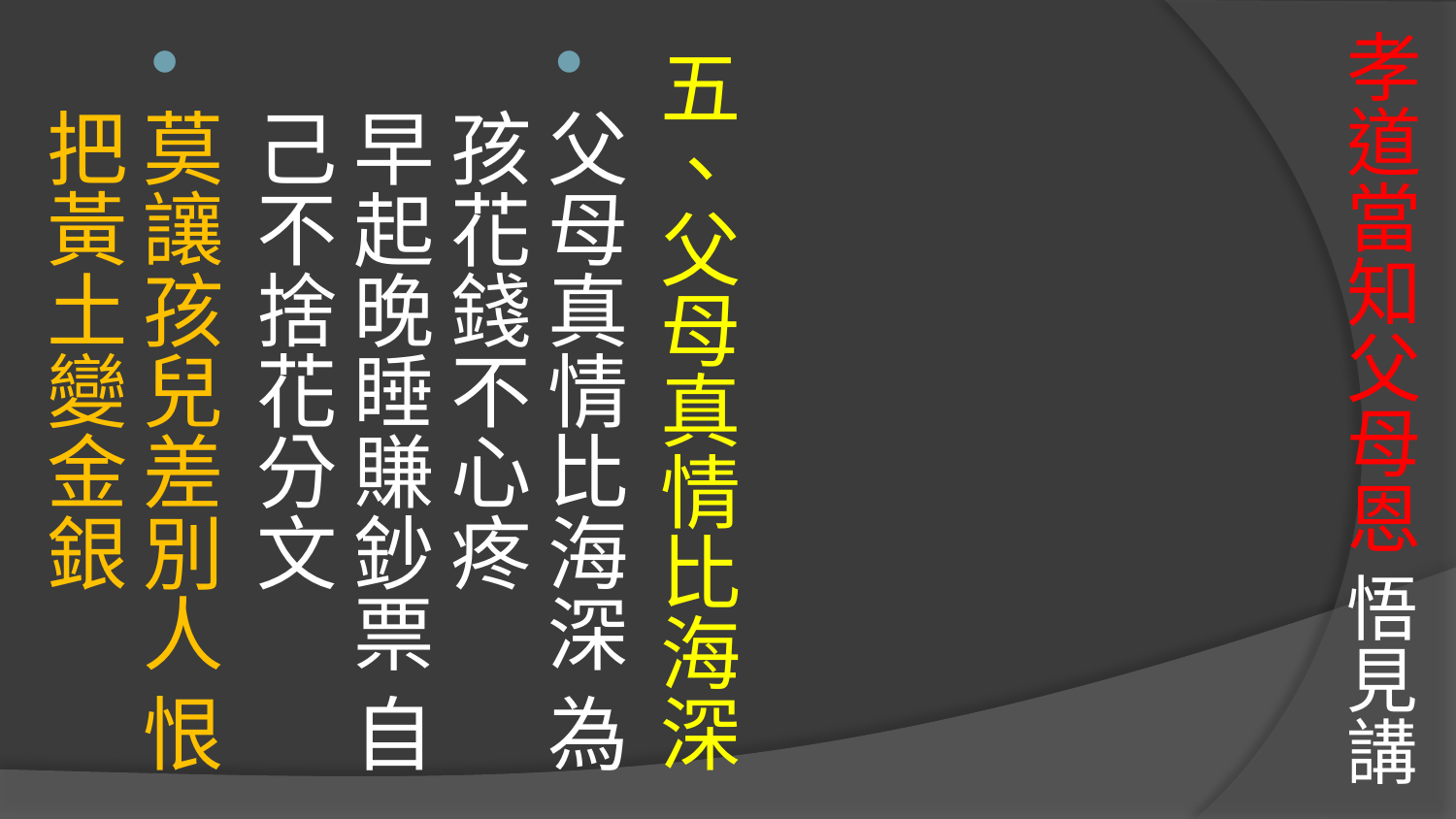

# 孝道當知父母恩 悟見講
五、父母真情比海深
父母真情比海深 為孩花錢不心疼
早起晚睡賺鈔票 自己不捨花分文
莫讓孩兒差別人 恨把黃土變金銀